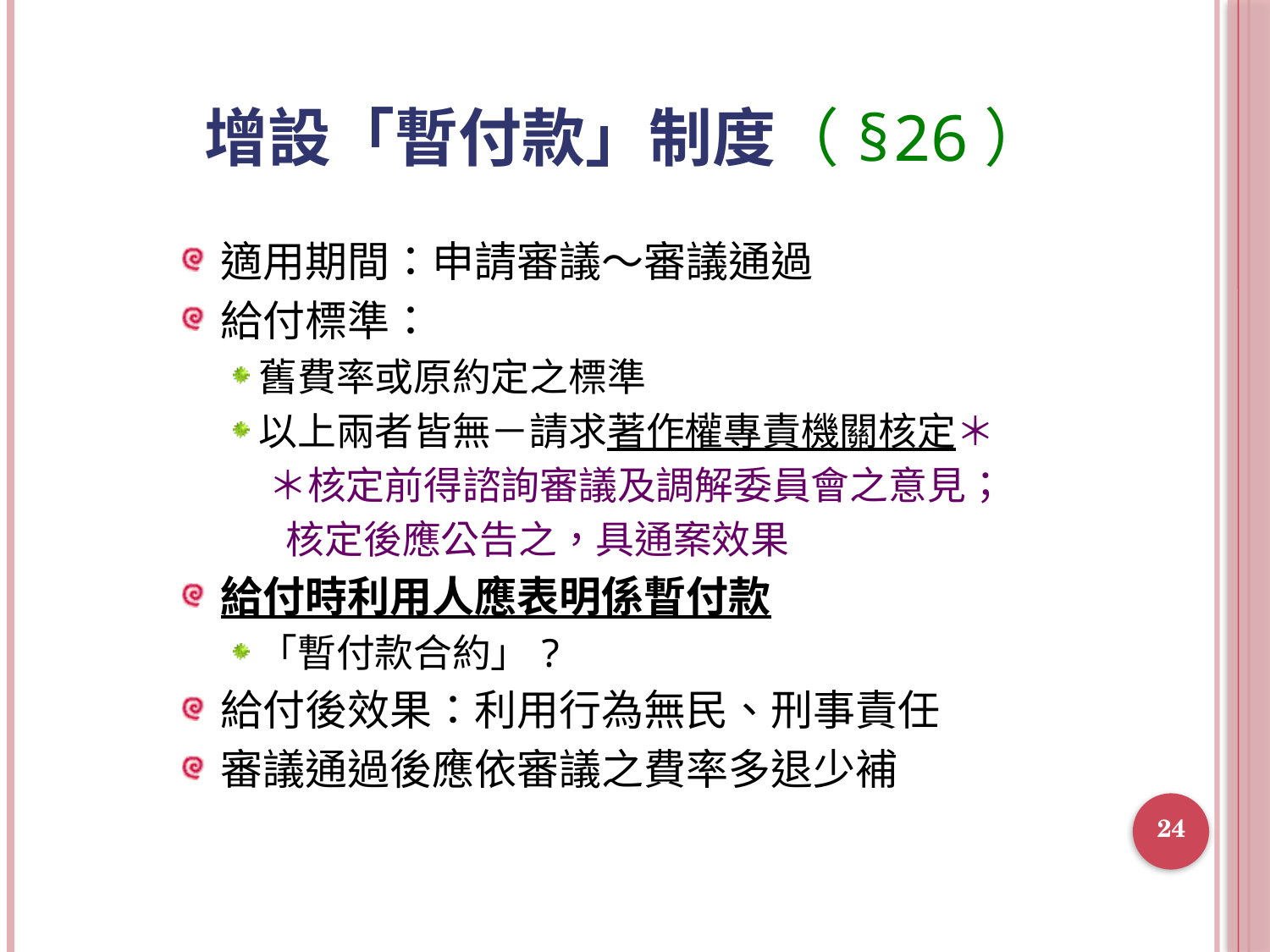

增設「暫付款」制度（§26）
適用期間：申請審議～審議通過
給付標準：
舊費率或原約定之標準
以上兩者皆無－請求著作權專責機關核定＊
   ＊核定前得諮詢審議及調解委員會之意見；
     核定後應公告之，具通案效果
給付時利用人應表明係暫付款
「暫付款合約」?
給付後效果：利用行為無民、刑事責任
審議通過後應依審議之費率多退少補
24